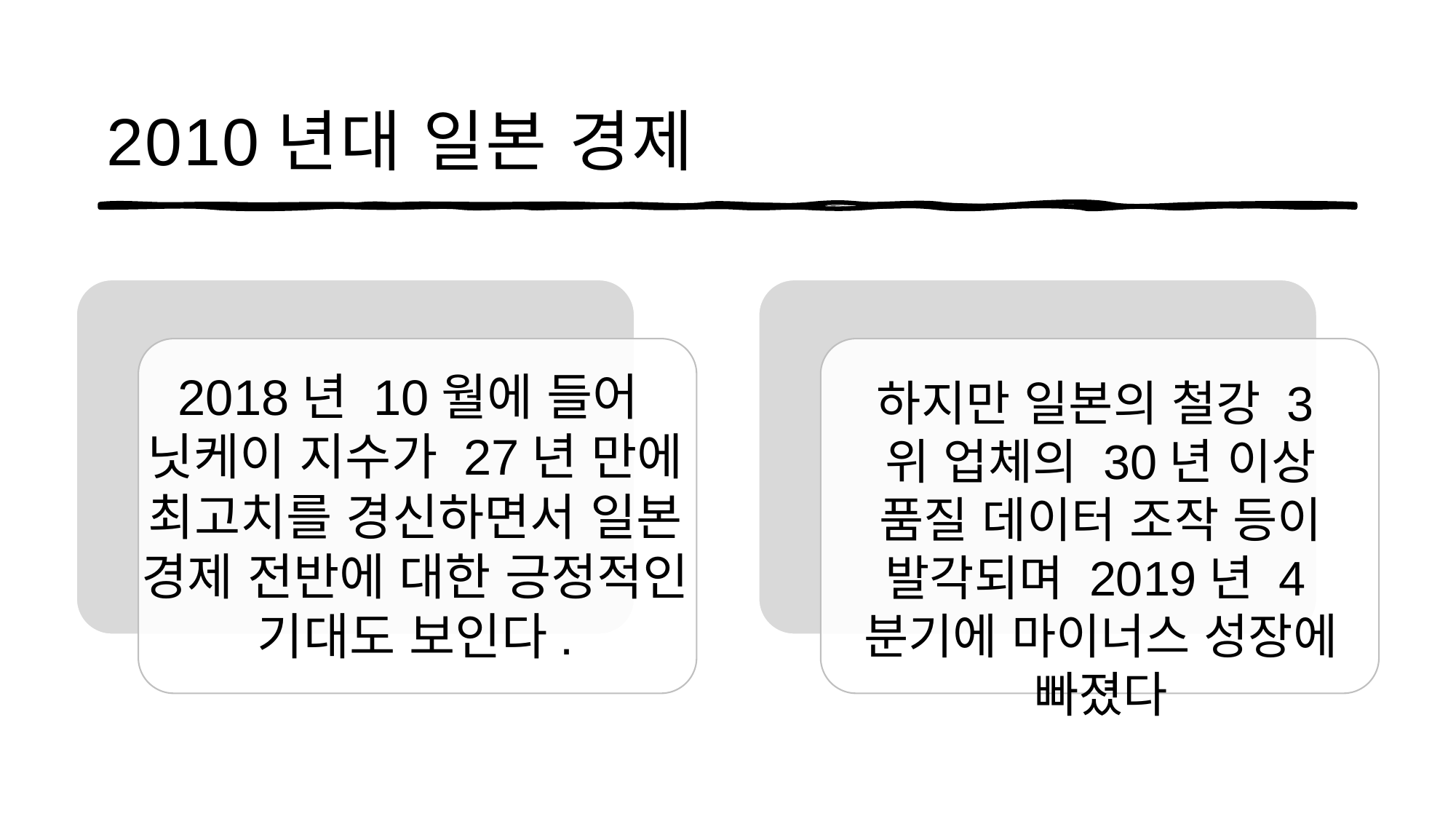

# 2010년대 일본 경제

2018년 10월에 들어
닛케이 지수가 27년 만에
최고치를 경신하면서 일본 경제 전반에 대한 긍정적인
기대도 보인다.
하지만 일본의 철강 3위 업체의 30년 이상 품질 데이터 조작 등이 발각되며 2019년 4분기에 마이너스 성장에 빠졌다